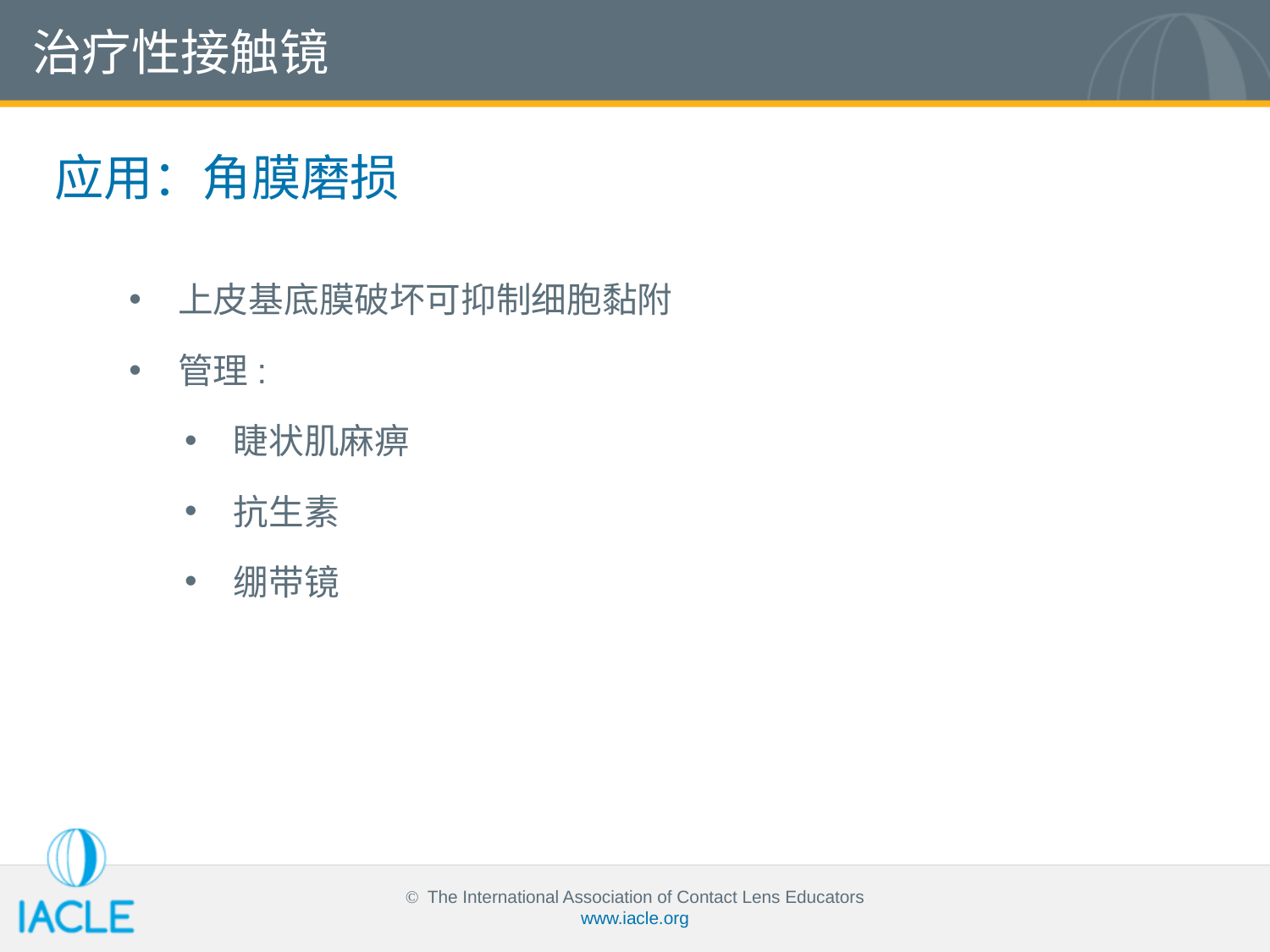

治疗性接触镜
应用：角膜磨损
上皮基底膜破坏可抑制细胞黏附
管理:
睫状肌麻痹
抗生素
绷带镜